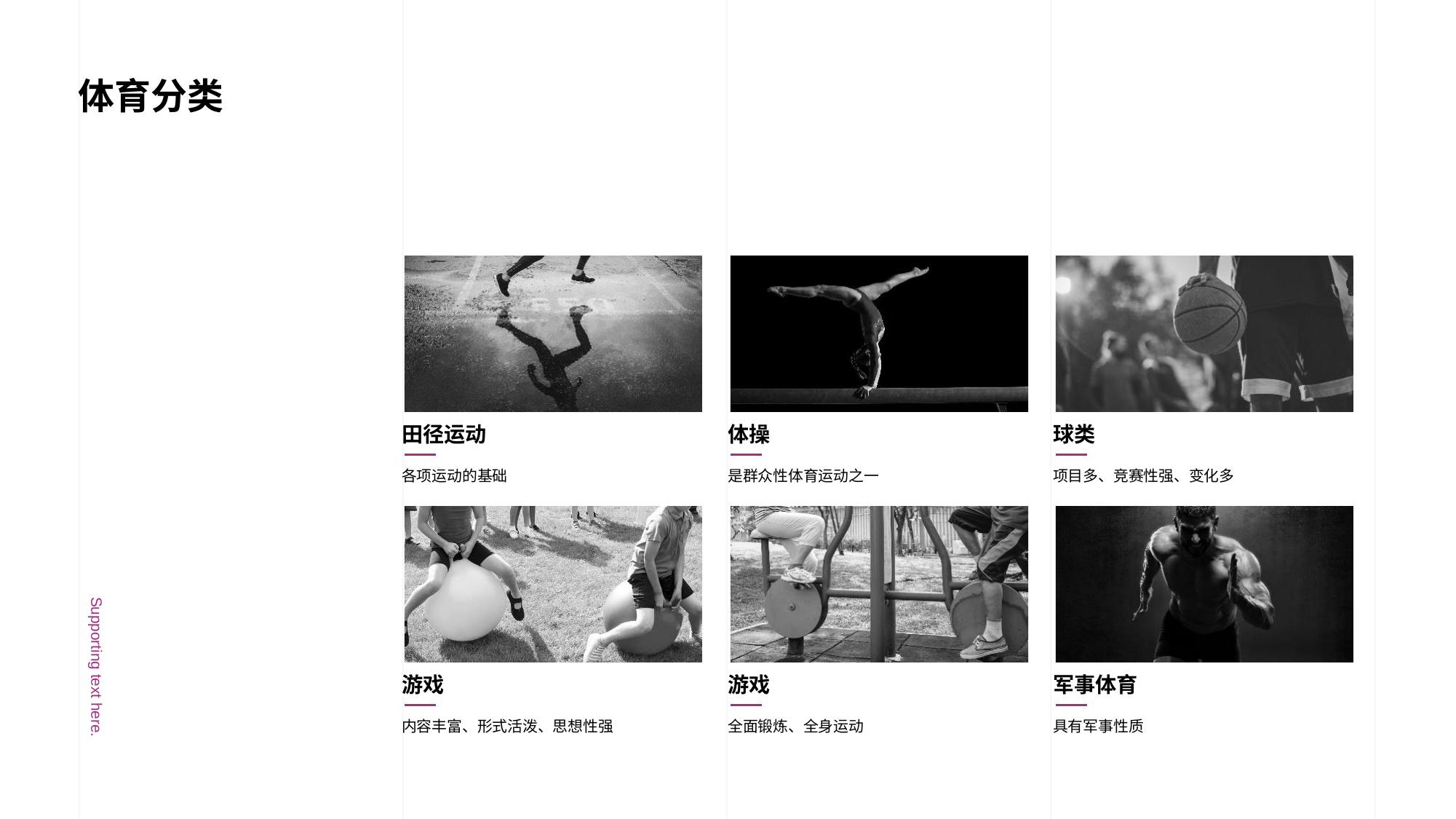

# 体育分类

田径运动
体操
球类
各项运动的基础
是群众性体育运动之一
项目多、竞赛性强、变化多

Supporting text here.
游戏
游戏
军事体育
内容丰富、形式活泼、思想性强
全面锻炼、全身运动
具有军事性质